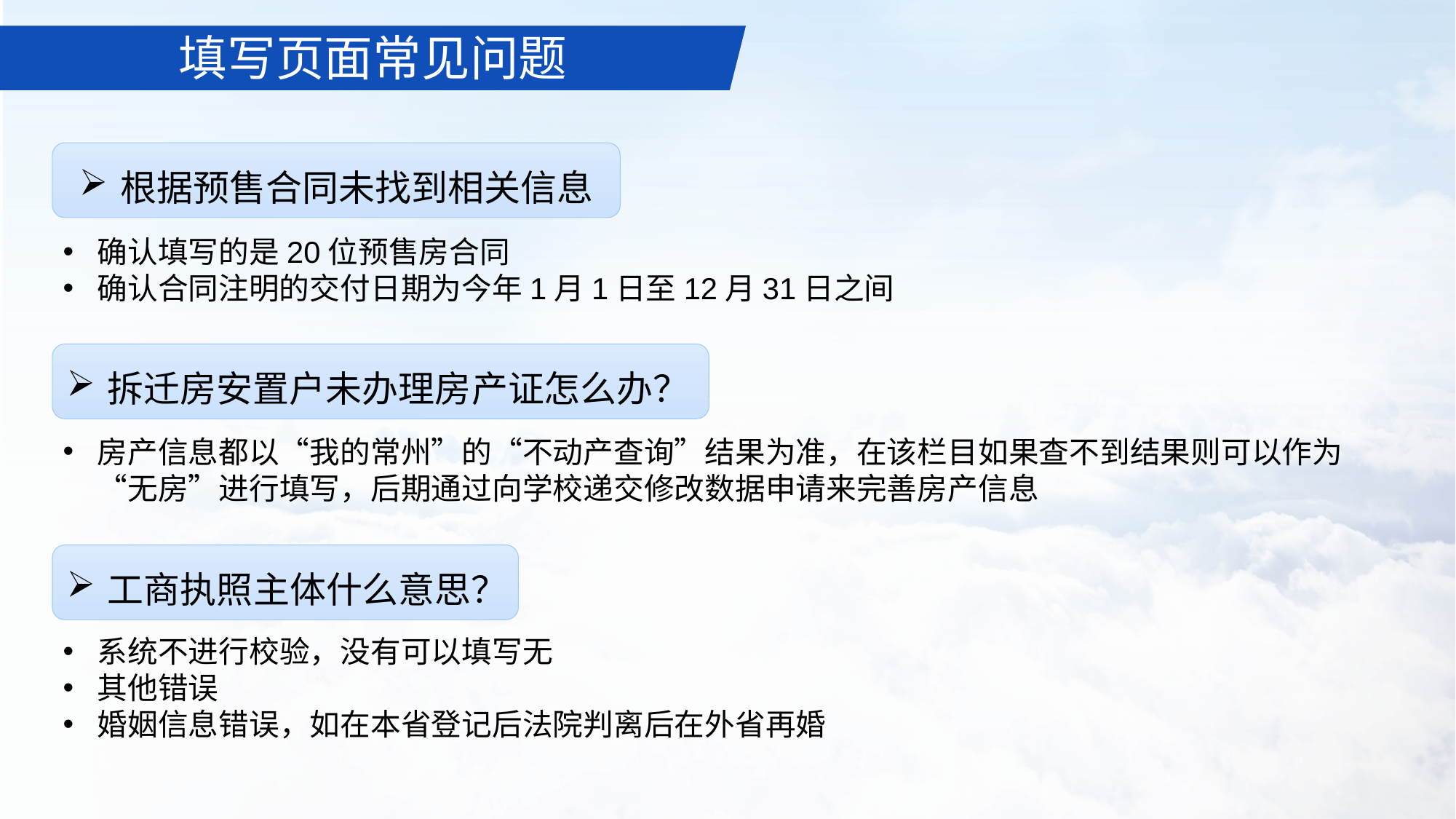

填写页面常见问题
根据预售合同未找到相关信息
确认填写的是20位预售房合同
确认合同注明的交付日期为今年1月1日至12月31日之间
拆迁房安置户未办理房产证怎么办？
房产信息都以“我的常州”的“不动产查询”结果为准，在该栏目如果查不到结果则可以作为“无房”进行填写，后期通过向学校递交修改数据申请来完善房产信息
工商执照主体什么意思？
系统不进行校验，没有可以填写无
其他错误
婚姻信息错误，如在本省登记后法院判离后在外省再婚